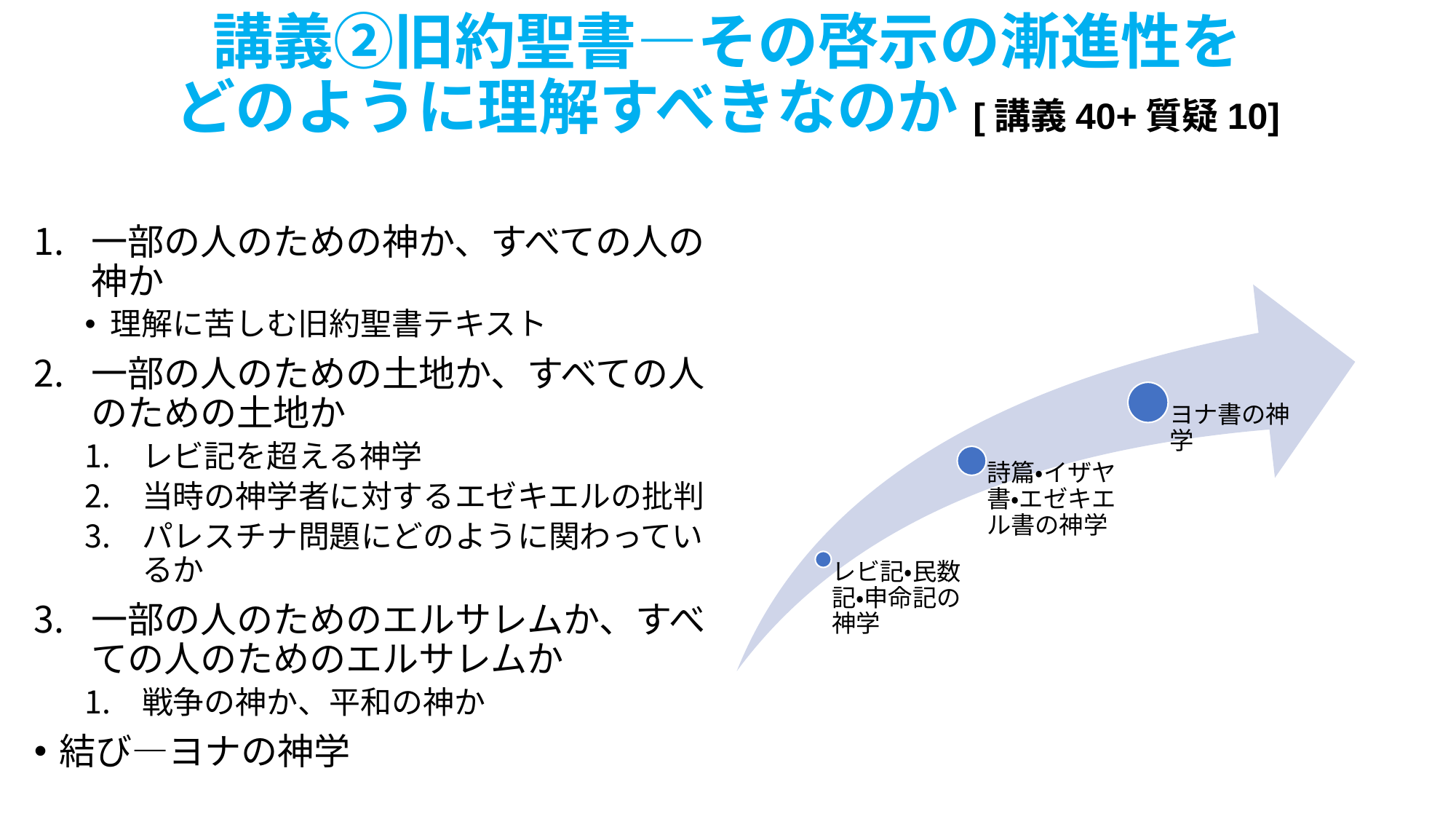

# 講義②旧約聖書―その啓示の漸進性を どのように理解すべきなのか[講義40+質疑10]
一部の人のための神か、すべての人の神か
理解に苦しむ旧約聖書テキスト
一部の人のための土地か、すべての人のための土地か
レビ記を超える神学
当時の神学者に対するエゼキエルの批判
パレスチナ問題にどのように関わっているか
一部の人のためのエルサレムか、すべての人のためのエルサレムか
戦争の神か、平和の神か
結び―ヨナの神学
レビ記・民数記・申命記の神学
詩篇・イザヤ書・エゼキエル書の神学
ヨナ書の神学